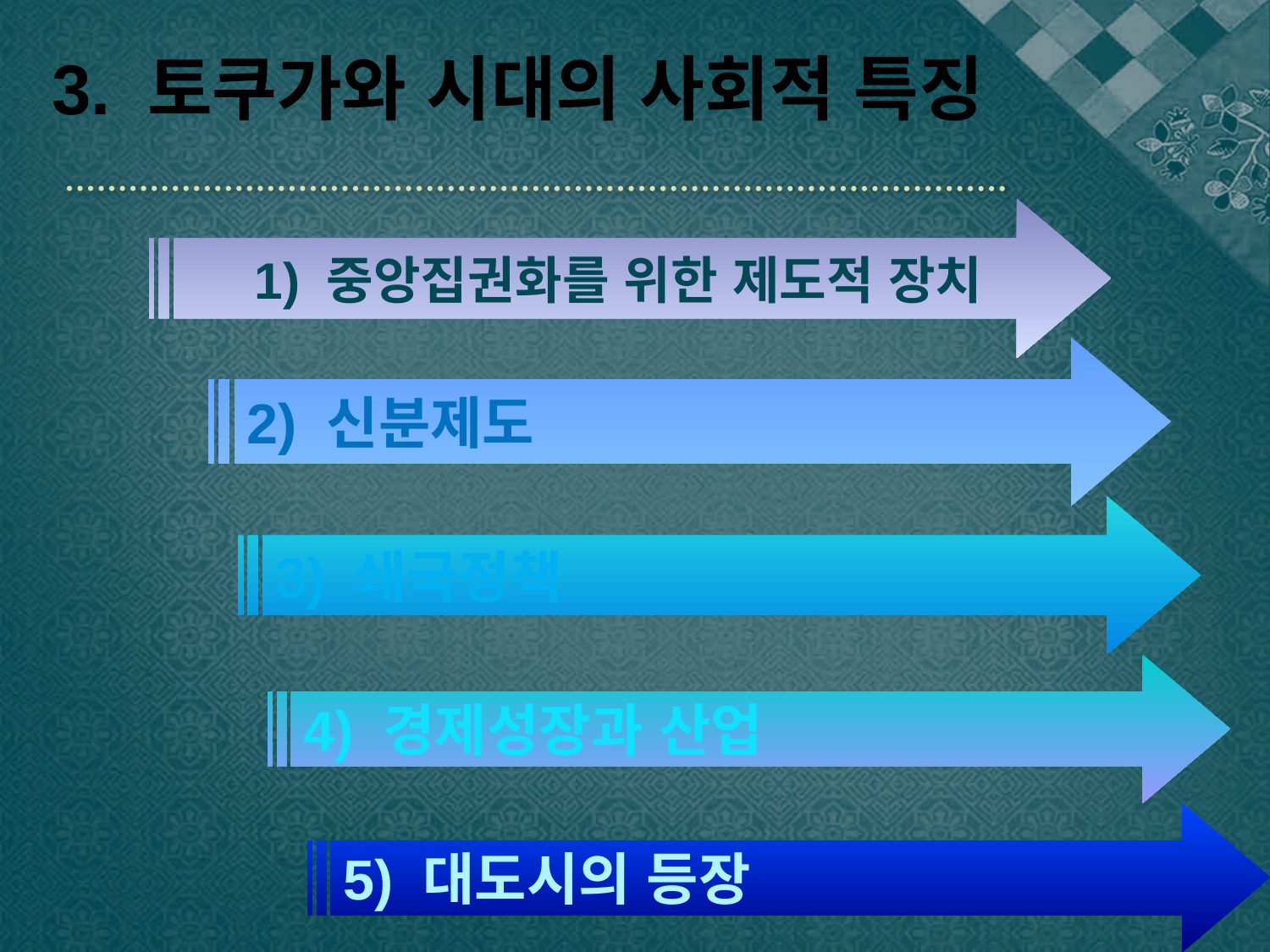

# 3. 토쿠가와 시대의 사회적 특징

1) 중앙집권화를 위한 제도적 장치
2) 신분제도
3) 쇄국정책
4) 경제성장과 산업
5) 대도시의 등장